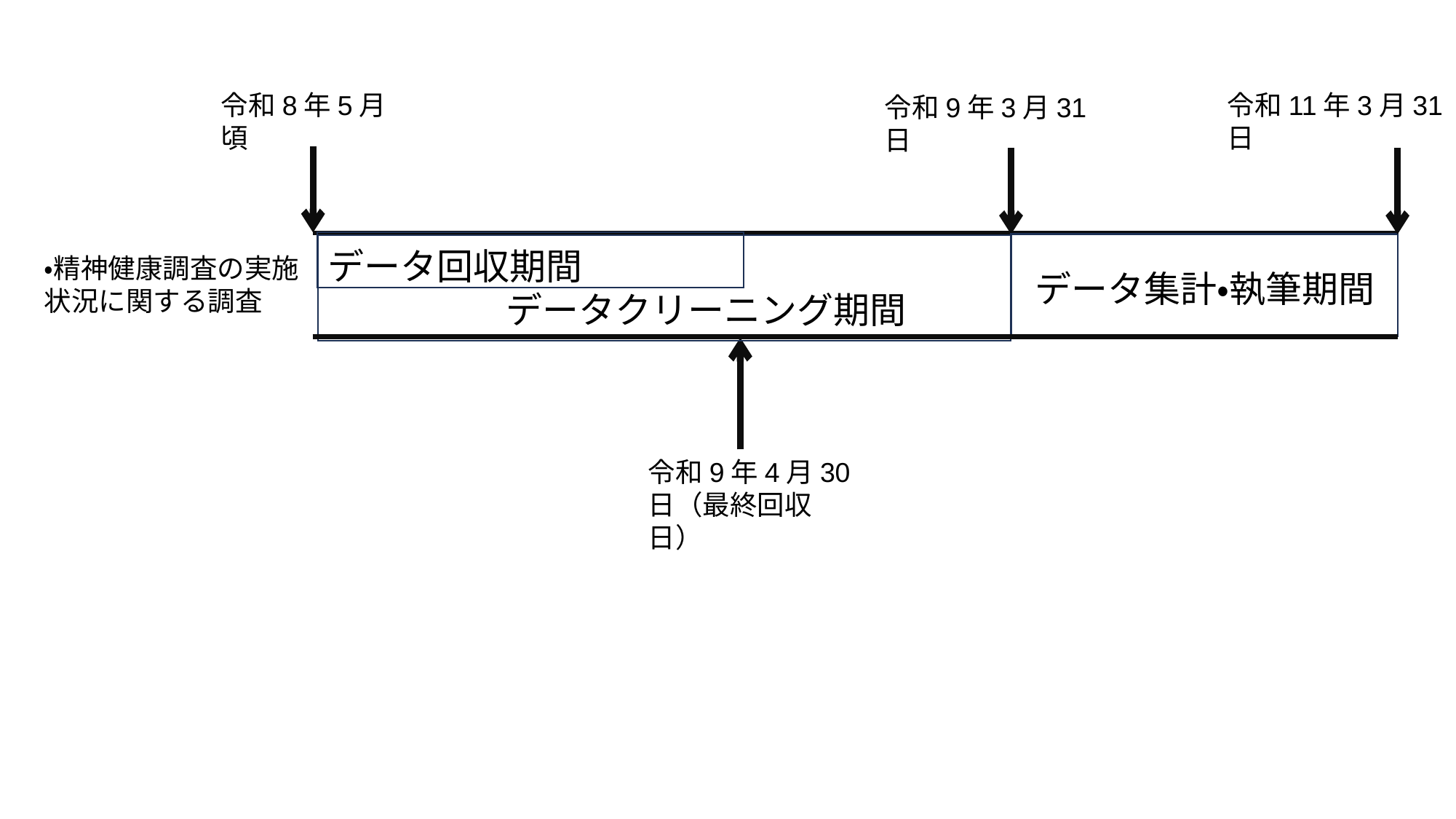

令和8年5月頃
令和11年3月31日
令和9年3月31日

データ回収期間
・精神健康調査の実施状況に関する調査
データ集計・執筆期間
データクリーニング期間
令和9年4月30日（最終回収日）